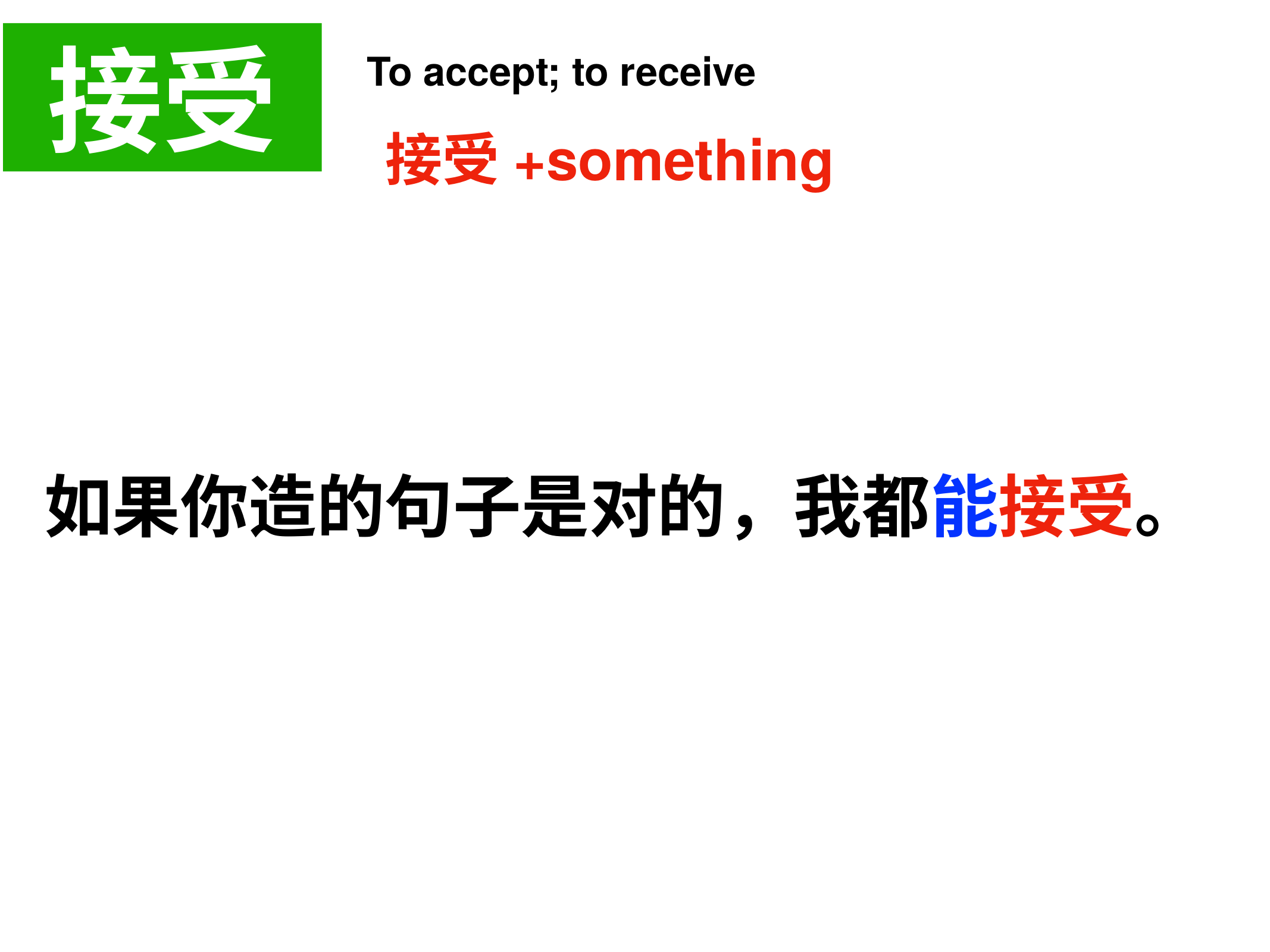

接受
To accept; to receive
接受+something
如果你造的句子是对的，我都能接受。